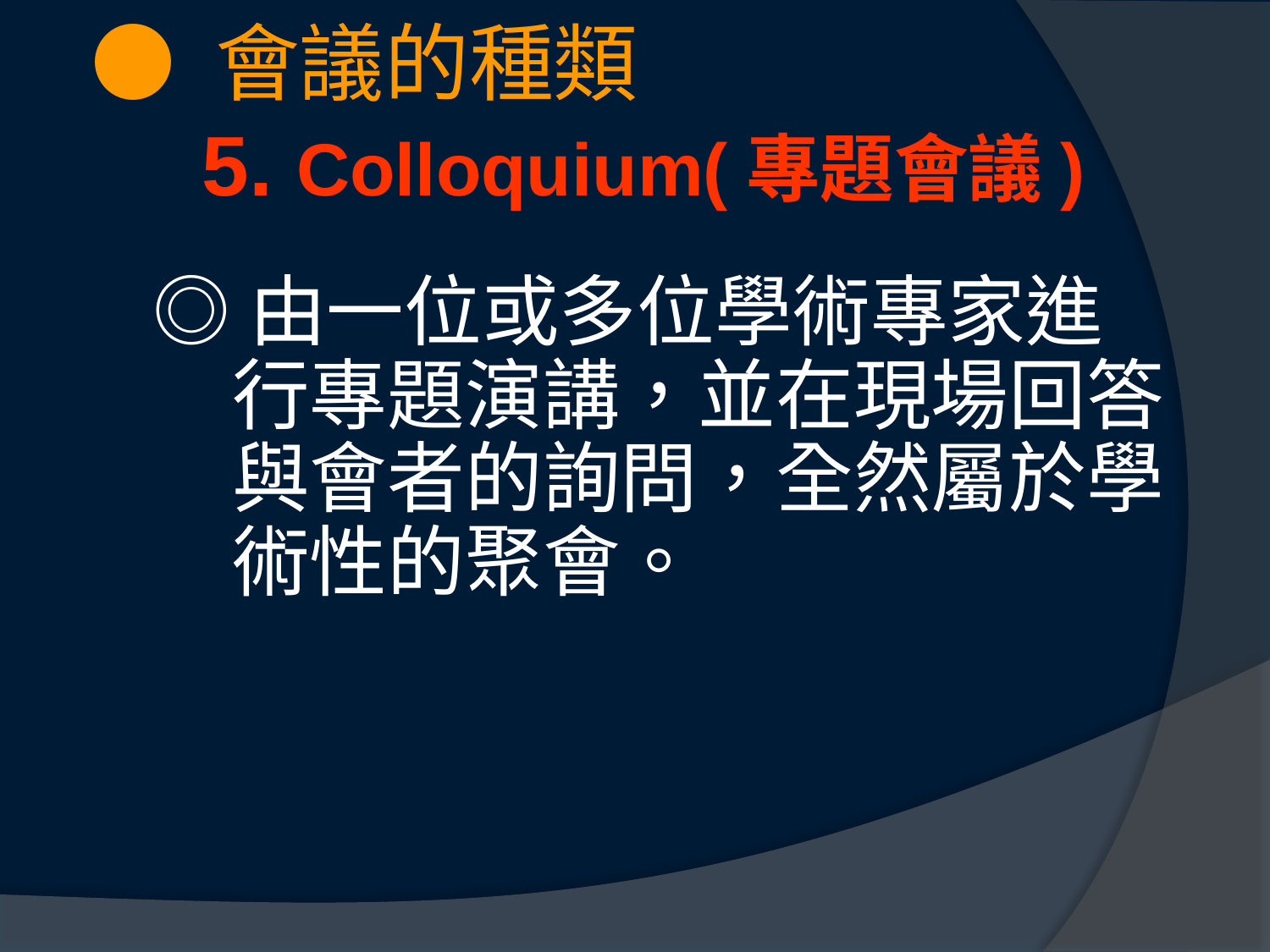

# ● 會議的種類 5. Colloquium(專題會議)
◎由一位或多位學術專家進行專題演講，並在現場回答與會者的詢問，全然屬於學術性的聚會。